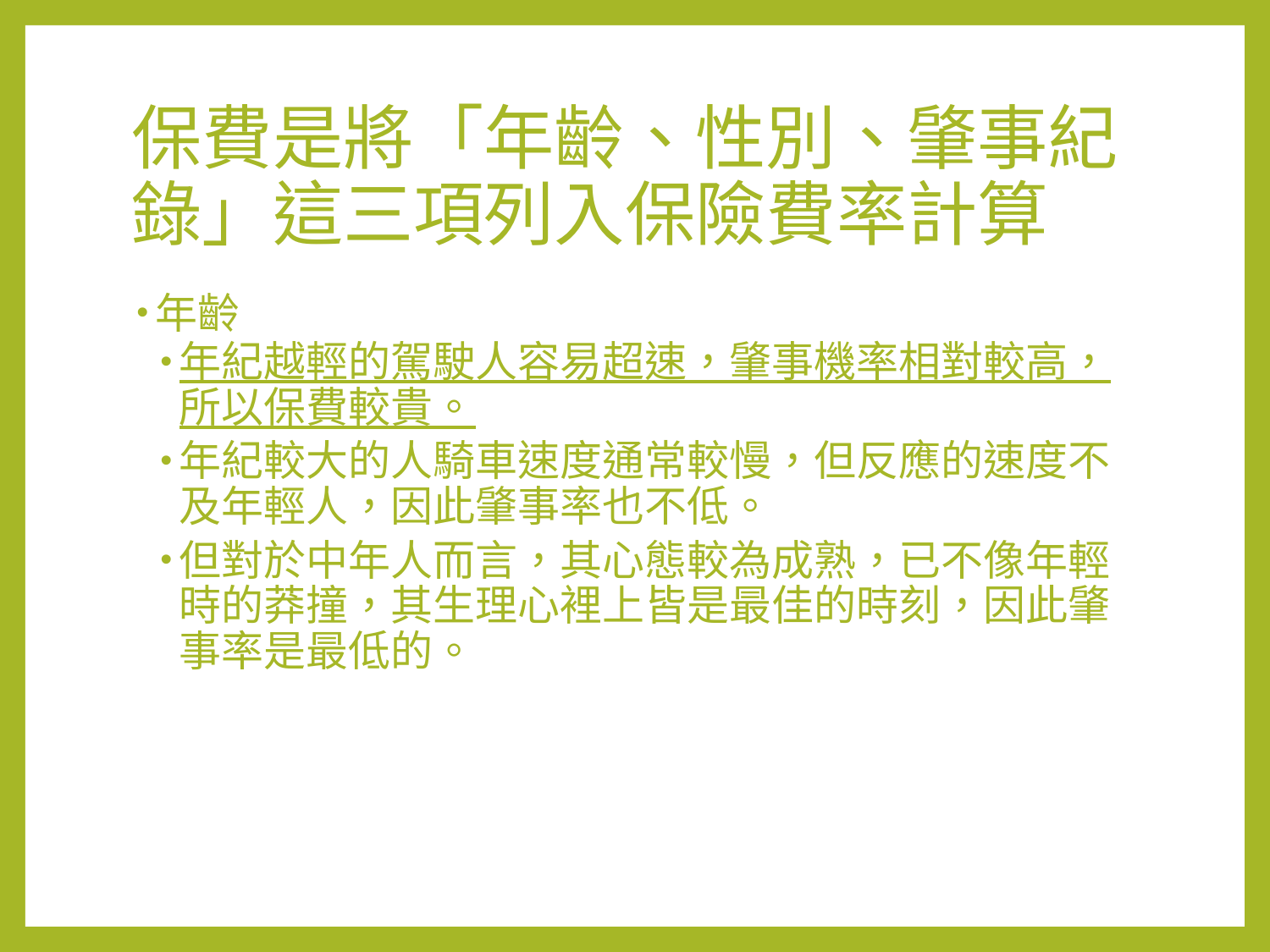

# 保費是將「年齡、性別、肇事紀錄」這三項列入保險費率計算
年齡
年紀越輕的駕駛人容易超速，肇事機率相對較高，所以保費較貴。
年紀較大的人騎車速度通常較慢，但反應的速度不及年輕人，因此肇事率也不低。
但對於中年人而言，其心態較為成熟，已不像年輕時的莽撞，其生理心裡上皆是最佳的時刻，因此肇事率是最低的。